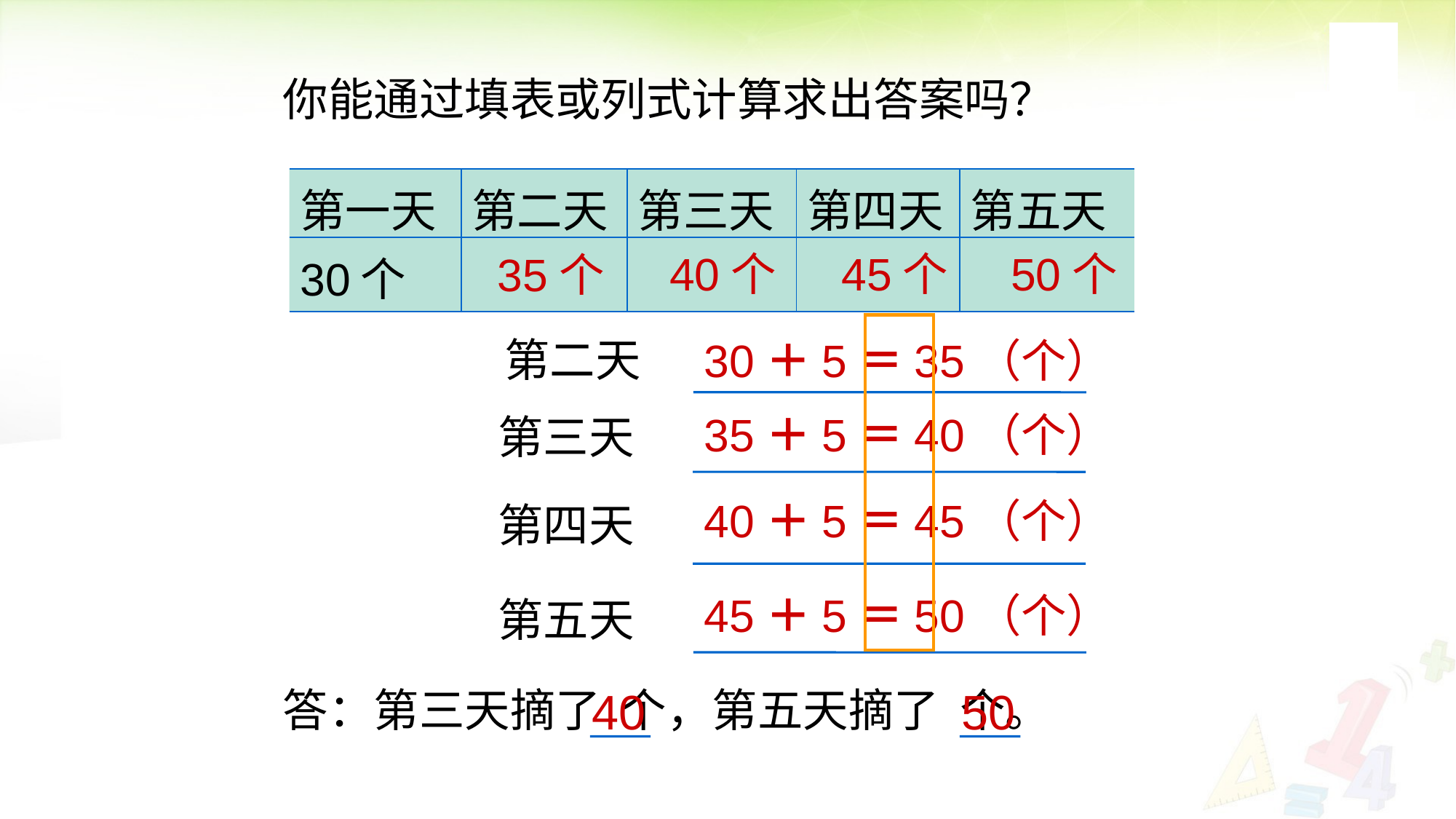

你能通过填表或列式计算求出答案吗？

| 第一天 | 第二天 | 第三天 | 第四天 | 第五天 |
| --- | --- | --- | --- | --- |
| 30个 |  |  |  |  |
40个
45个
50个
35个

第二天
30＋5＝35（个）

35＋5＝40（个）
第三天

40＋5＝45（个）
第四天

45＋5＝50（个）
第五天

40
50
答：第三天摘了  个，第五天摘了  个。